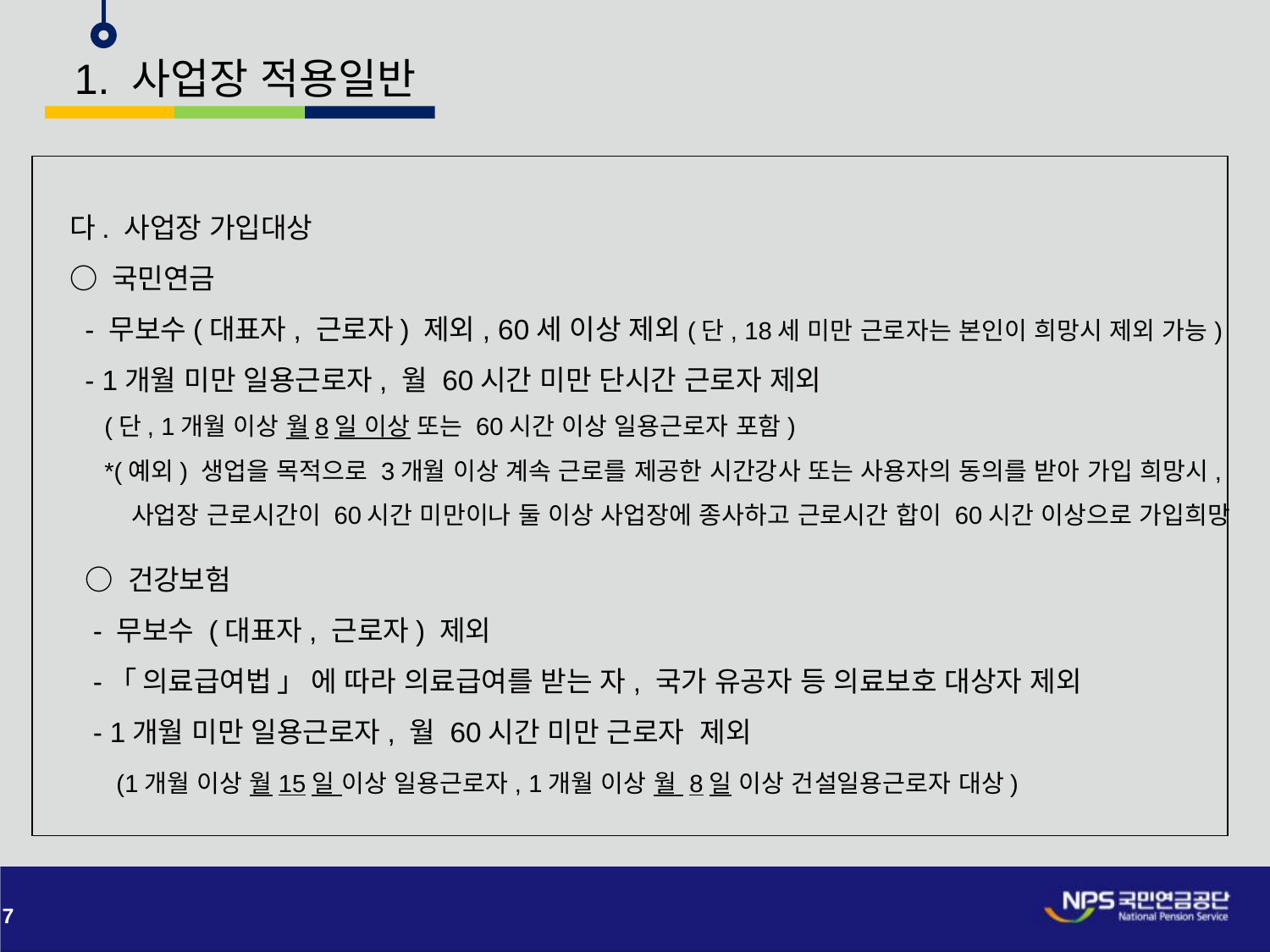

1. 사업장 적용일반

다. 사업장 가입대상
○ 국민연금
  - 무보수(대표자, 근로자) 제외, 60세 이상 제외(단, 18세 미만 근로자는 본인이 희망시 제외 가능)
  - 1개월 미만 일용근로자, 월 60시간 미만 단시간 근로자 제외
     (단, 1개월 이상 월8일 이상 또는 60시간 이상 일용근로자 포함)
     *(예외) 생업을 목적으로 3개월 이상 계속 근로를 제공한 시간강사 또는 사용자의 동의를 받아 가입 희망시,
        사업장 근로시간이 60시간 미만이나 둘 이상 사업장에 종사하고 근로시간 합이 60시간 이상으로 가입희망

  ○ 건강보험
   - 무보수 (대표자, 근로자) 제외
   -「 의료급여법 」 에 따라 의료급여를 받는 자, 국가 유공자 등 의료보호 대상자 제외
   - 1개월 미만 일용근로자, 월 60시간 미만 근로자  제외
      (1개월 이상 월15일 이상 일용근로자, 1개월 이상 월 8일 이상 건설일용근로자 대상)
7